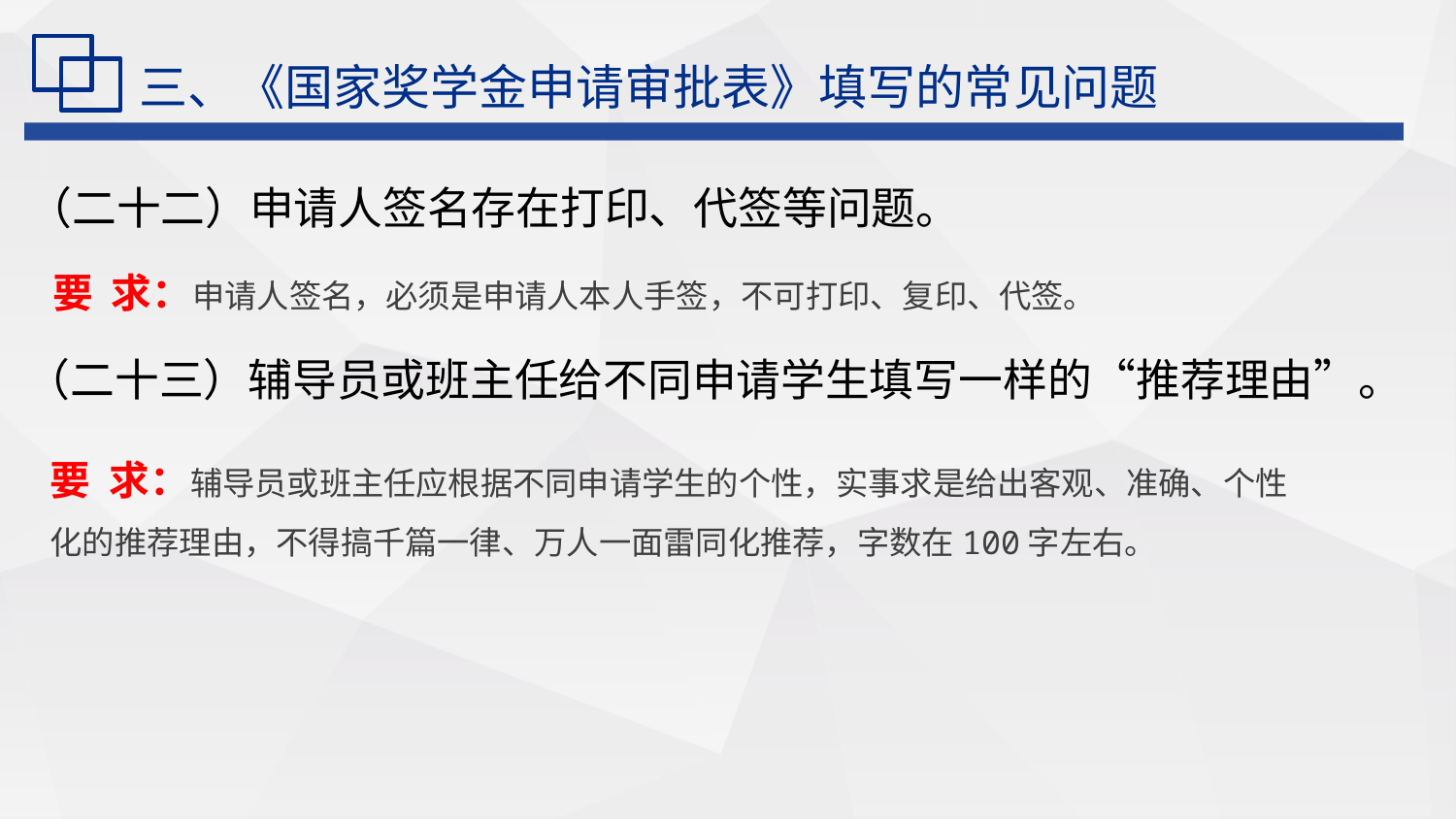

三、《国家奖学金申请审批表》填写的常见问题

（二十二）申请人签名存在打印、代签等问题。
要  求：申请人签名，必须是申请人本人手签，不可打印、复印、代签。
（二十三）辅导员或班主任给不同申请学生填写一样的“推荐理由”。
要  求：辅导员或班主任应根据不同申请学生的个性，实事求是给出客观、准确、个性化的推荐理由，不得搞千篇一律、万人一面雷同化推荐，字数在100字左右。